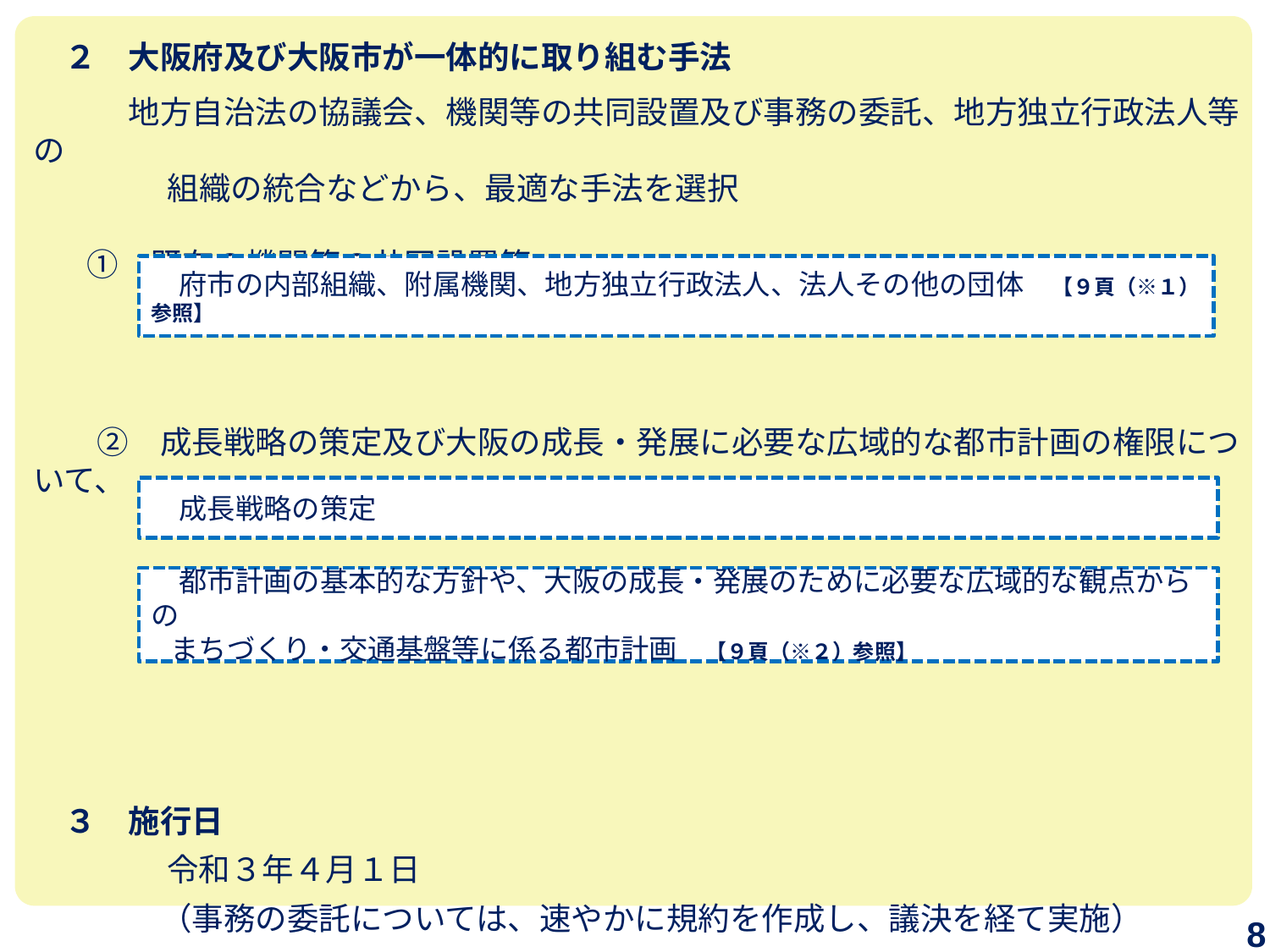

２　大阪府及び大阪市が一体的に取り組む手法

　　　地方自治法の協議会、機関等の共同設置及び事務の委託、地方独立行政法人等の
　　　　 組織の統合などから、最適な手法を選択

 　 ①　既存の機関等の共同設置等

　　②　成長戦略の策定及び大阪の成長・発展に必要な広域的な都市計画の権限について、
　　　   事務の委託を実施

　３　施行日
　　　　 令和３年４月１日
　　　　（事務の委託については、速やかに規約を作成し、議決を経て実施）

　府市の内部組織、附属機関、地方独立行政法人、法人その他の団体　【９頁（※１）参照】
　成長戦略の策定
　都市計画の基本的な方針や、大阪の成長・発展のために必要な広域的な観点からの
  まちづくり・交通基盤等に係る都市計画　【９頁（※２）参照】
 8